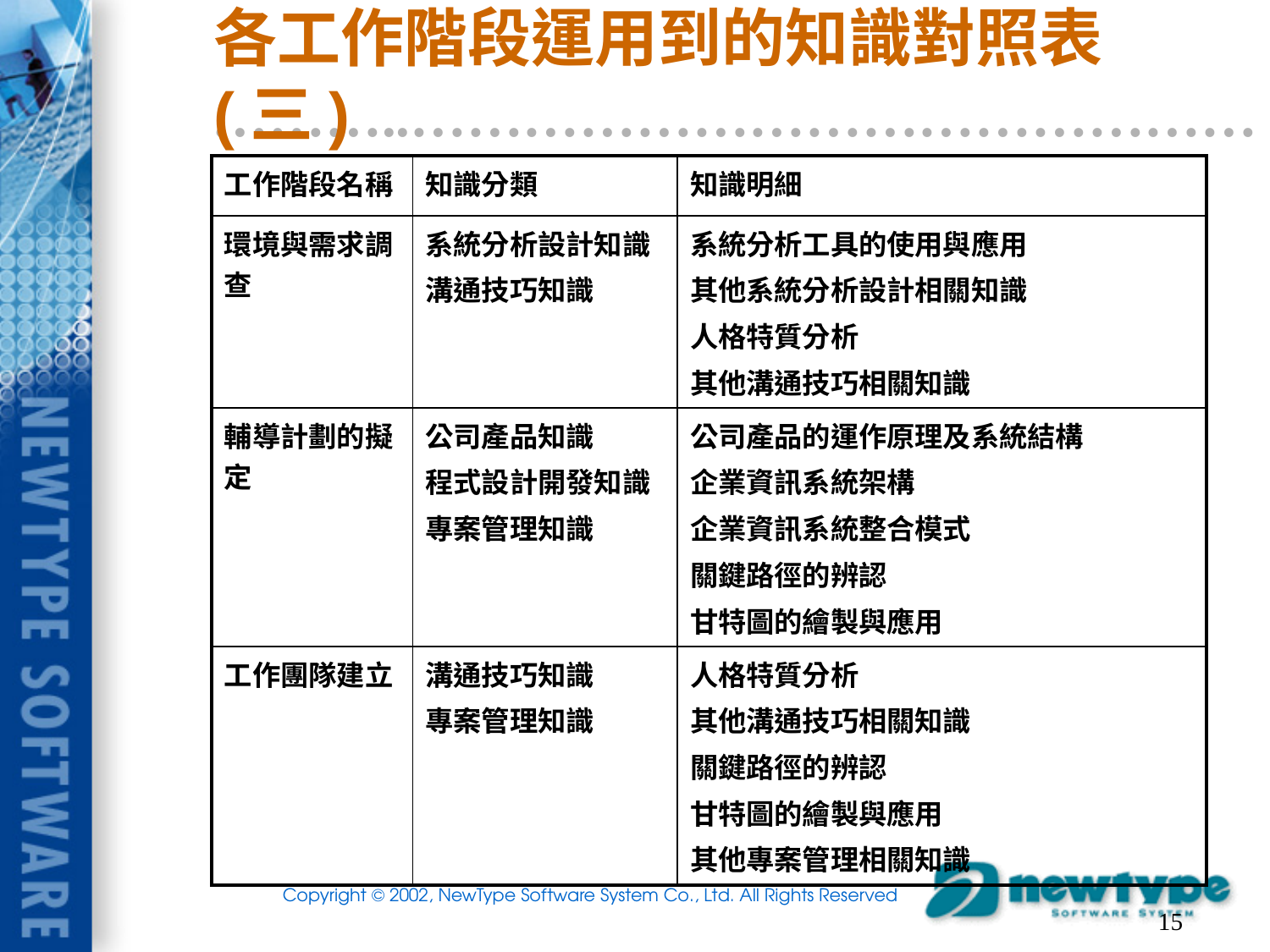

# 各工作階段運用到的知識對照表 (三)
| 工作階段名稱 | 知識分類 | 知識明細 |
| --- | --- | --- |
| 環境與需求調查 | 系統分析設計知識 溝通技巧知識 | 系統分析工具的使用與應用 其他系統分析設計相關知識 人格特質分析 其他溝通技巧相關知識 |
| 輔導計劃的擬定 | 公司產品知識 程式設計開發知識 專案管理知識 | 公司產品的運作原理及系統結構 企業資訊系統架構 企業資訊系統整合模式 關鍵路徑的辨認 甘特圖的繪製與應用 |
| 工作團隊建立 | 溝通技巧知識 專案管理知識 | 人格特質分析 其他溝通技巧相關知識 關鍵路徑的辨認 甘特圖的繪製與應用 其他專案管理相關知識 |

15